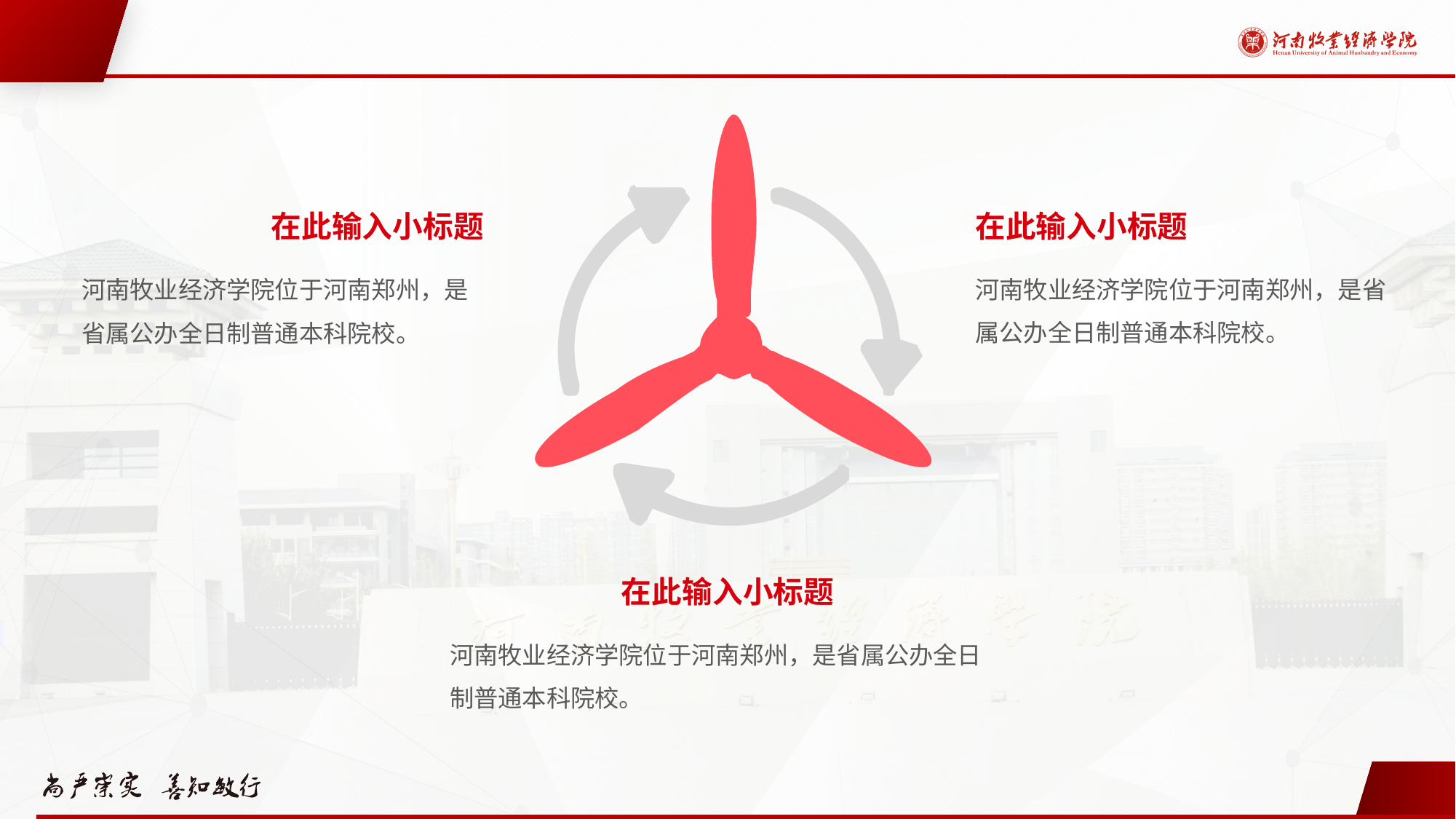

#

在此输入小标题
河南牧业经济学院位于河南郑州，是省属公办全日制普通本科院校。
在此输入小标题
河南牧业经济学院位于河南郑州，是省属公办全日制普通本科院校。
在此输入小标题
河南牧业经济学院位于河南郑州，是省属公办全日制普通本科院校。
46